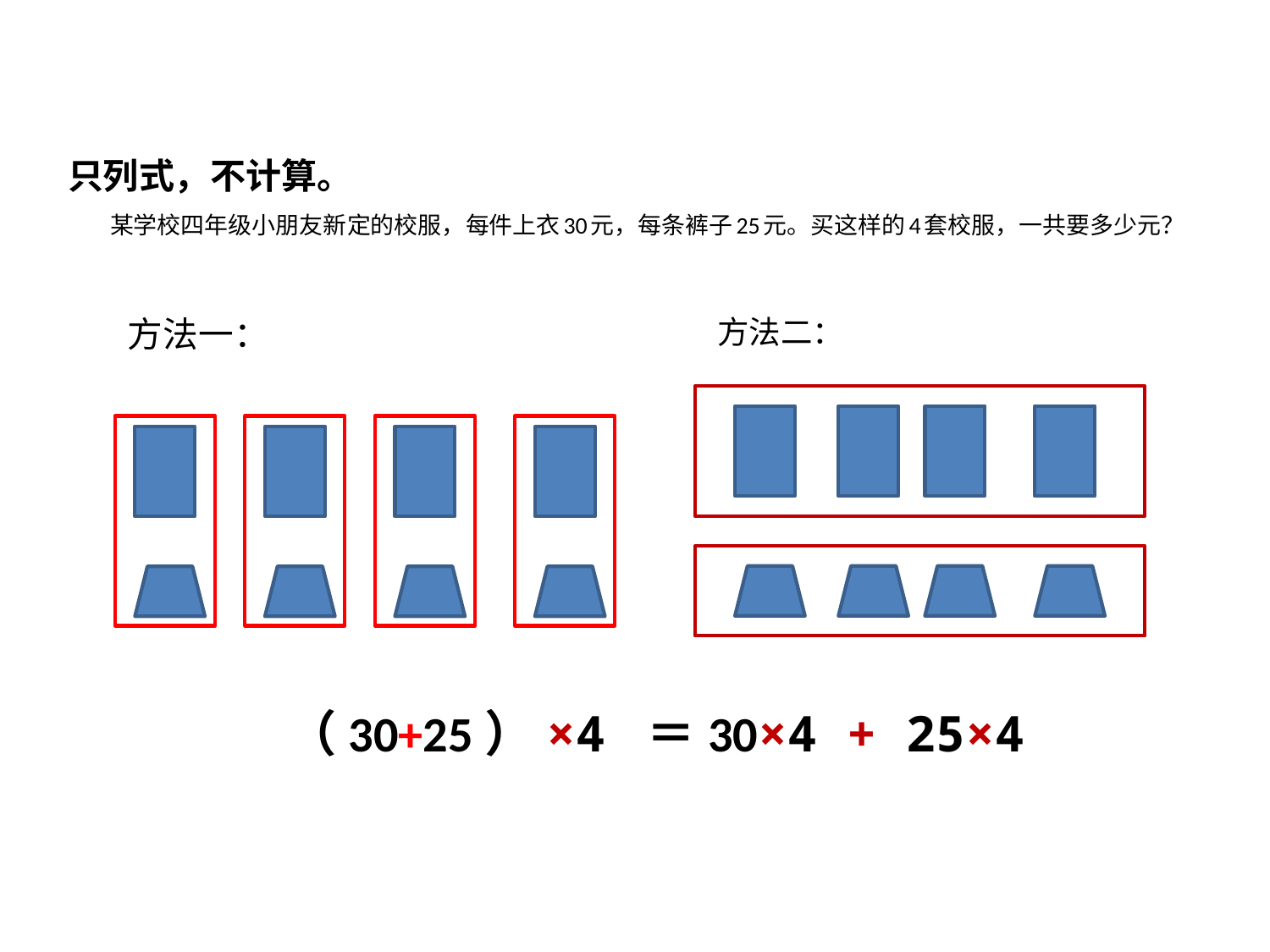

# 只列式，不计算。 某学校四年级小朋友新定的校服，每件上衣30元，每条裤子25元。买这样的4套校服，一共要多少元？
方法一：
方法二：

（30+25）×4 ＝30×4 + 25×4